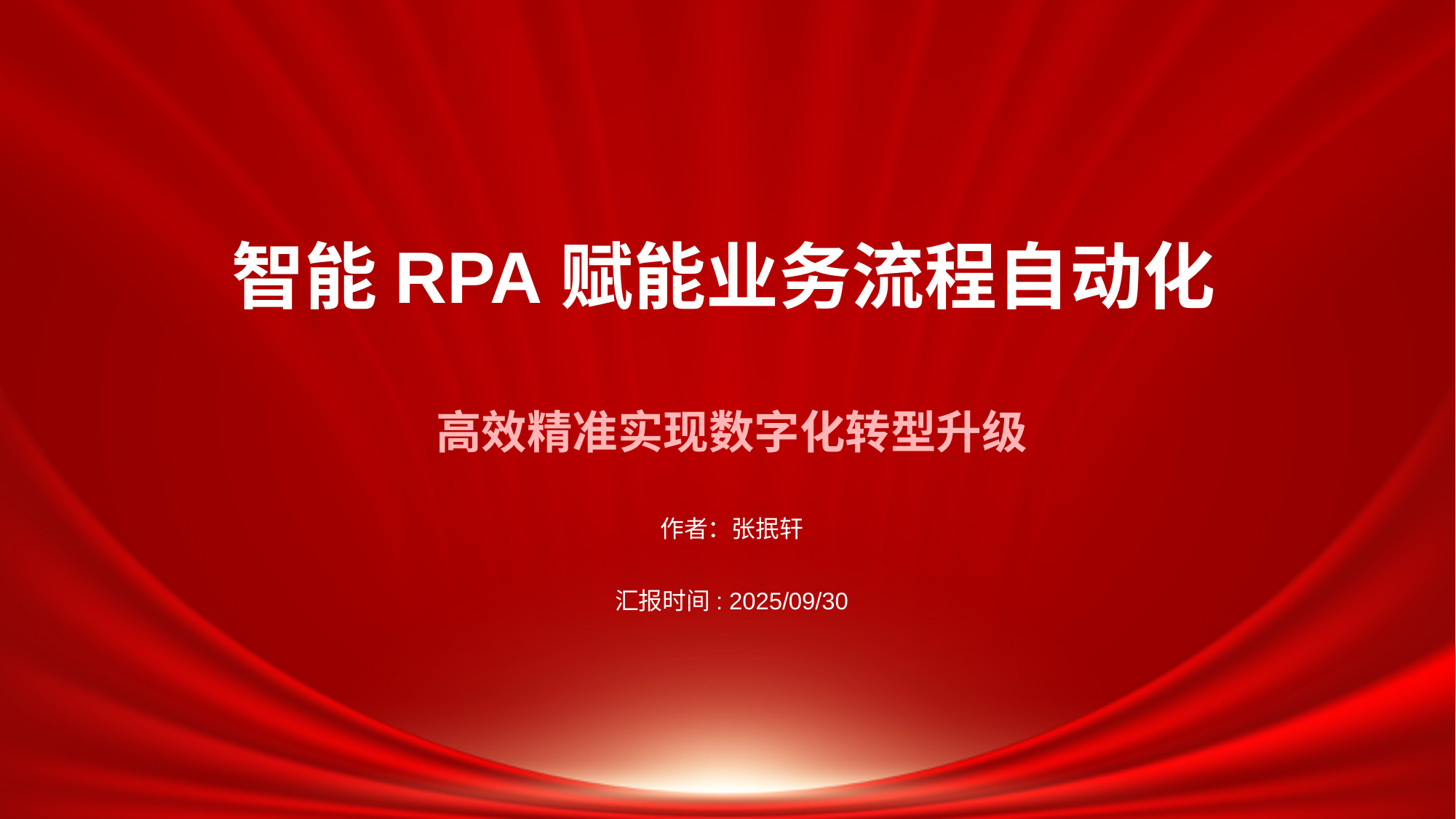

智能RPA赋能业务流程自动化
高效精准实现数字化转型升级

作者：张抿轩

汇报时间: 2025/09/30